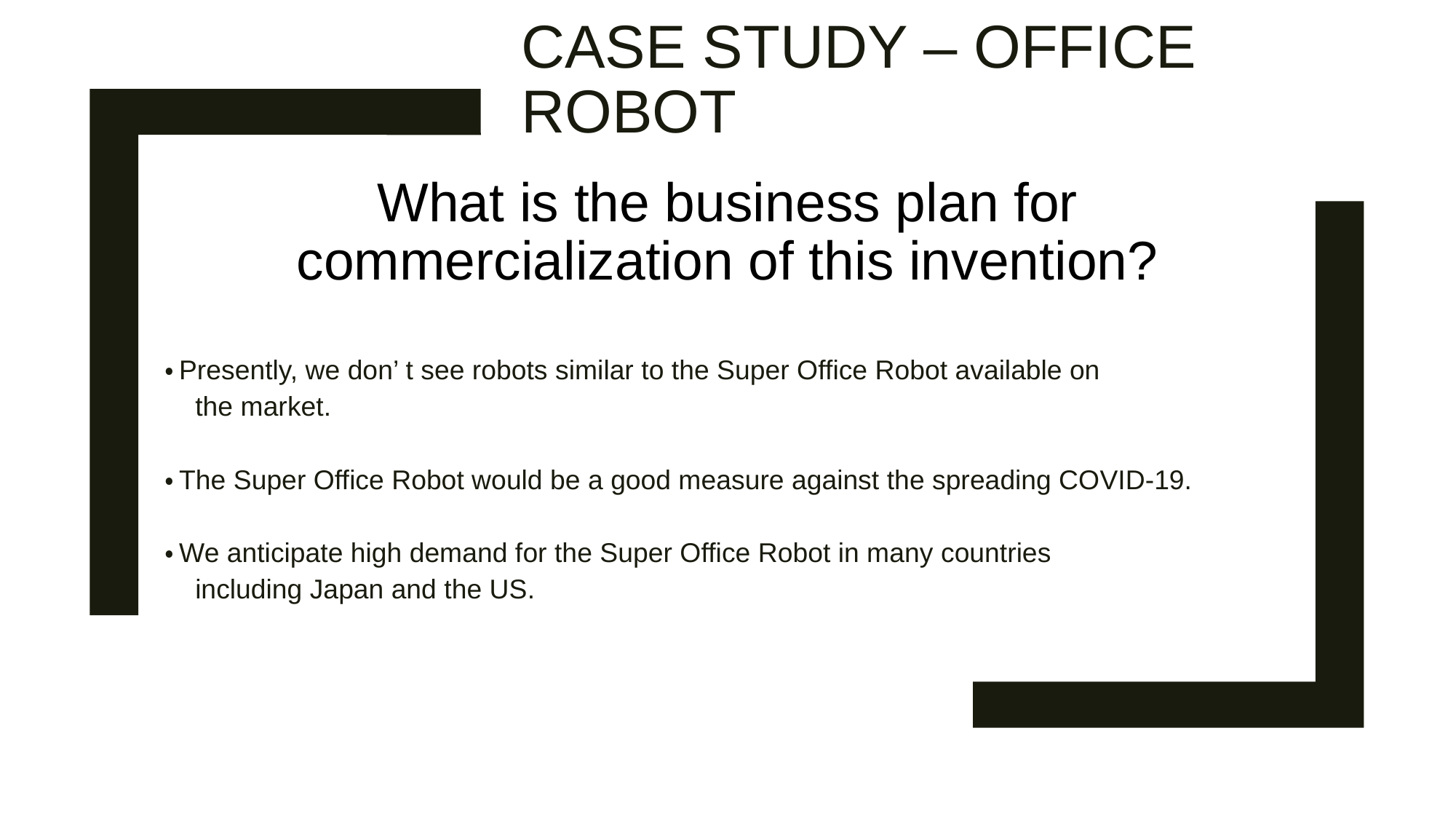

Case Study – Office Robot
# What is the business plan for commercialization of this invention?
・Presently, we don’ t see robots similar to the Super Office Robot available on
    the market.

・The Super Office Robot would be a good measure against the spreading COVID-19.

・We anticipate high demand for the Super Office Robot in many countries
    including Japan and the US.